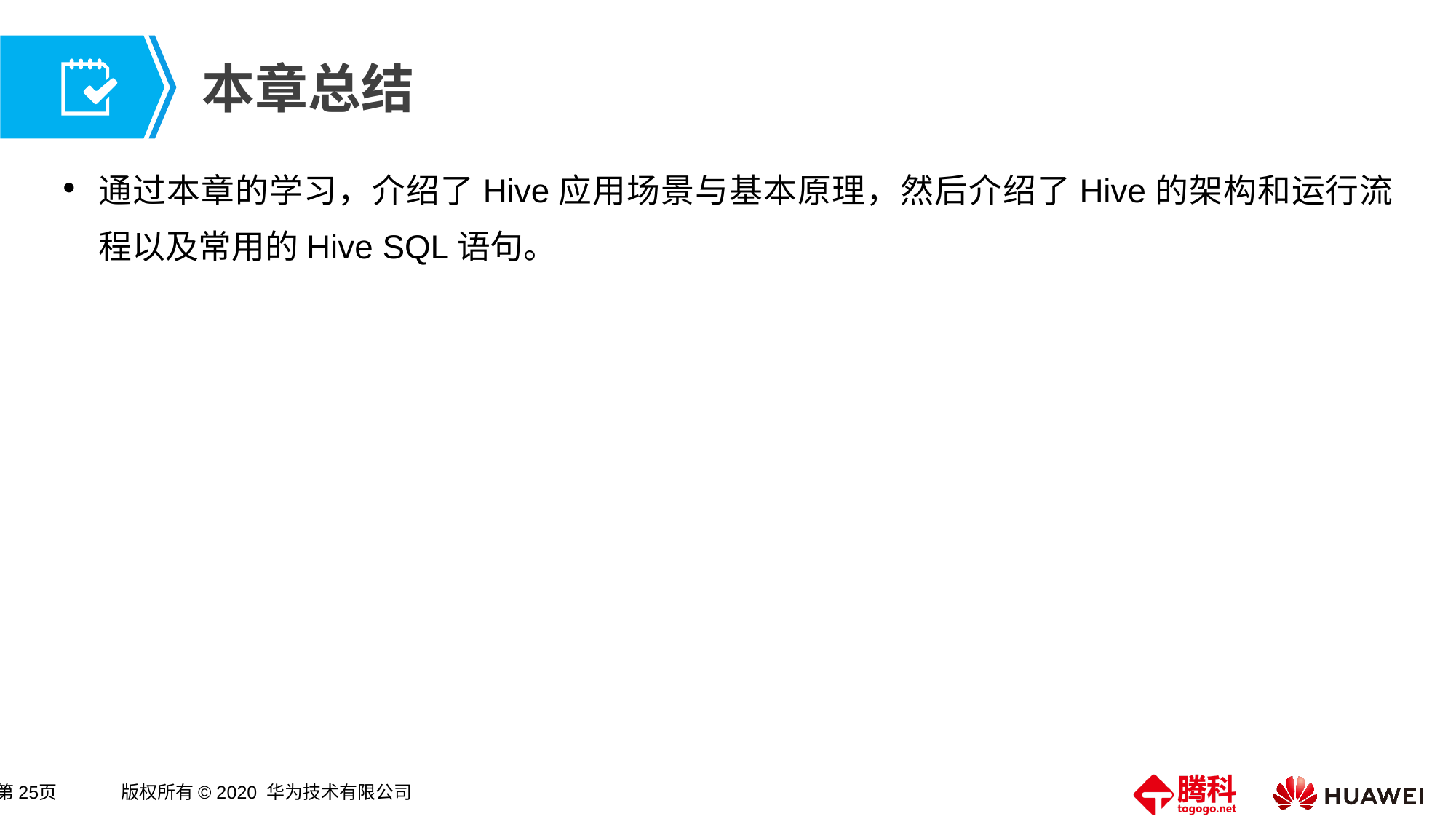

通过本章的学习，介绍了Hive应用场景与基本原理，然后介绍了Hive的架构和运行流程以及常用的Hive SQL语句。